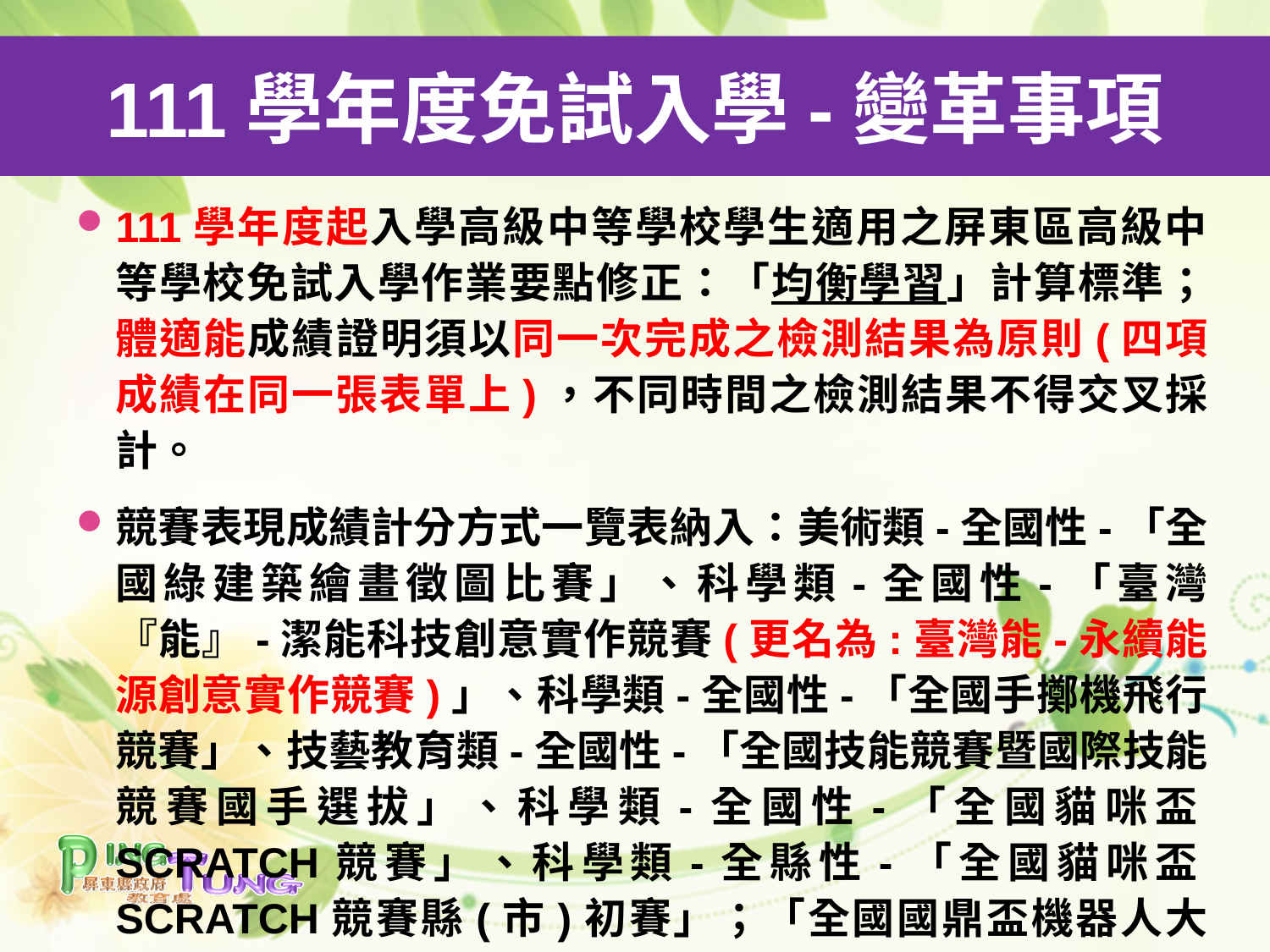

111學年度免試入學-變革事項

111學年度起入學高級中等學校學生適用之屏東區高級中等學校免試入學作業要點修正：「均衡學習」計算標準；體適能成績證明須以同一次完成之檢測結果為原則(四項成績在同一張表單上)，不同時間之檢測結果不得交叉採計。
競賽表現成績計分方式一覽表納入：美術類-全國性-「全國綠建築繪畫徵圖比賽」、科學類-全國性-「臺灣『能』-潔能科技創意實作競賽(更名為:臺灣能-永續能源創意實作競賽)」、科學類-全國性-「全國手擲機飛行競賽」、技藝教育類-全國性-「全國技能競賽暨國際技能競賽國手選拔」、科學類-全國性-「全國貓咪盃SCRATCH競賽」、科學類-全縣性-「全國貓咪盃SCRATCH競賽縣(市)初賽」；「全國國鼎盃機器人大賽」競賽名稱變更為「屏東縣長盃-全國工程創意競賽」(全國賽)。